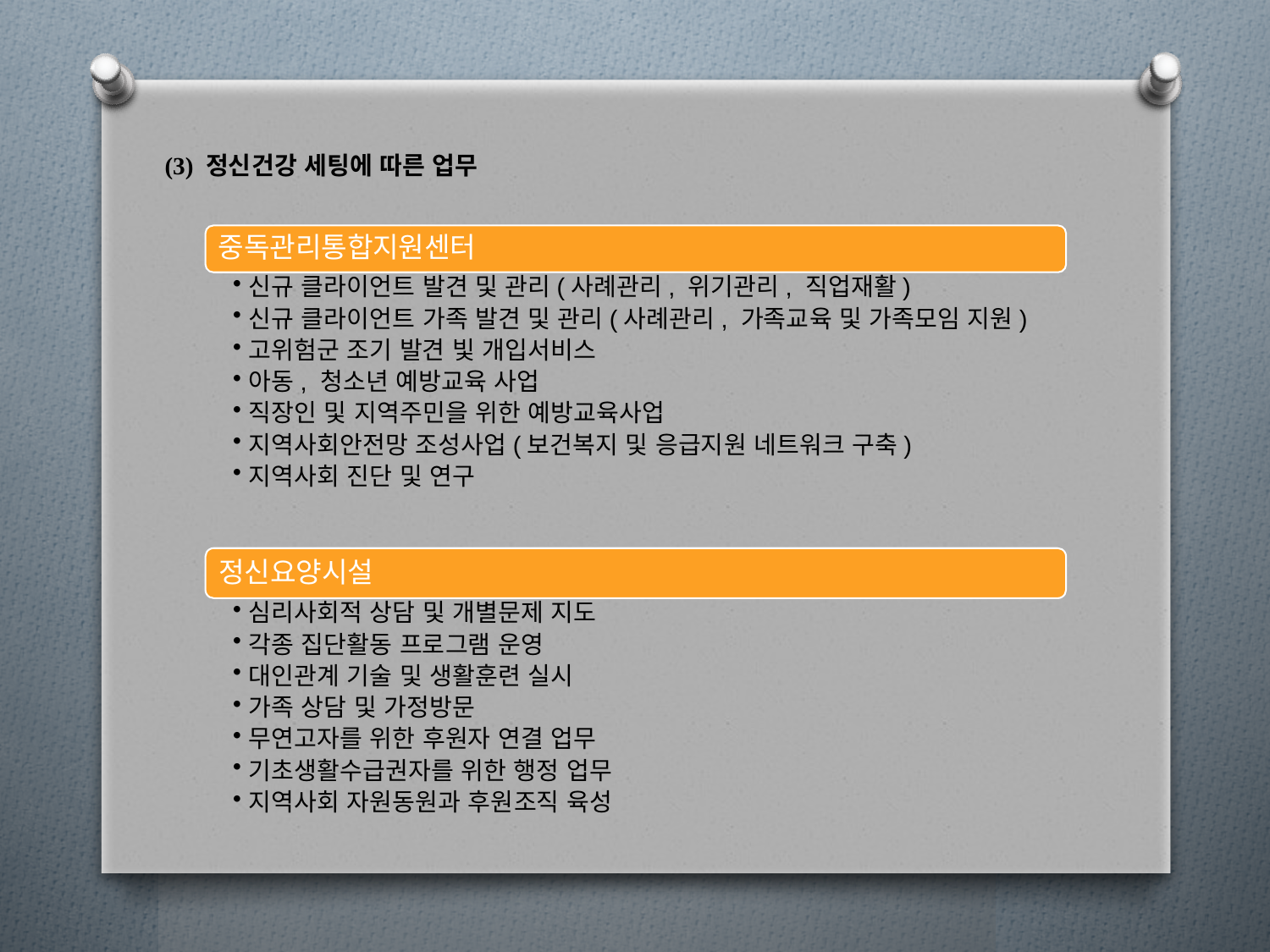

# (3) 정신건강 세팅에 따른 업무
중독관리통합지원센터
신규 클라이언트 발견 및 관리(사례관리, 위기관리, 직업재활)
신규 클라이언트 가족 발견 및 관리(사례관리, 가족교육 및 가족모임 지원)
고위험군 조기 발견 빛 개입서비스
아동, 청소년 예방교육 사업
직장인 및 지역주민을 위한 예방교육사업
지역사회안전망 조성사업(보건복지 및 응급지원 네트워크 구축)
지역사회 진단 및 연구
정신요양시설
심리사회적 상담 및 개별문제 지도
각종 집단활동 프로그램 운영
대인관계 기술 및 생활훈련 실시
가족 상담 및 가정방문
무연고자를 위한 후원자 연결 업무
기초생활수급권자를 위한 행정 업무
지역사회 자원동원과 후원조직 육성